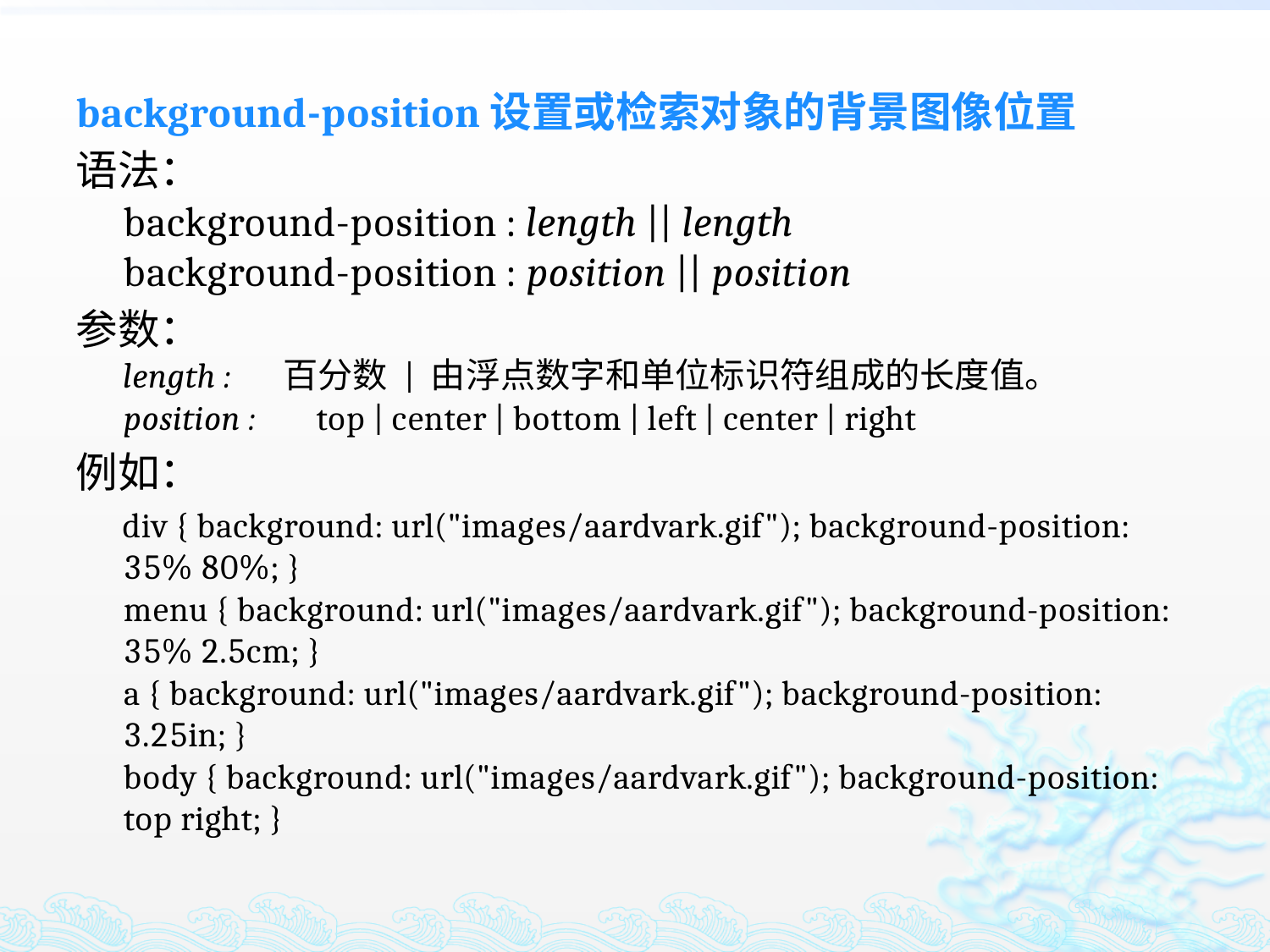

background-position设置或检索对象的背景图像位置
语法：
background-position : length || length
background-position : position || position
参数：
length : 　百分数 | 由浮点数字和单位标识符组成的长度值。
position : 　top | center | bottom | left | center | right
例如：
      div { background: url("images/aardvark.gif"); background-position: 35% 80%; }
menu { background: url("images/aardvark.gif"); background-position: 35% 2.5cm; }
a { background: url("images/aardvark.gif"); background-position: 3.25in; }
body { background: url("images/aardvark.gif"); background-position: top right; }